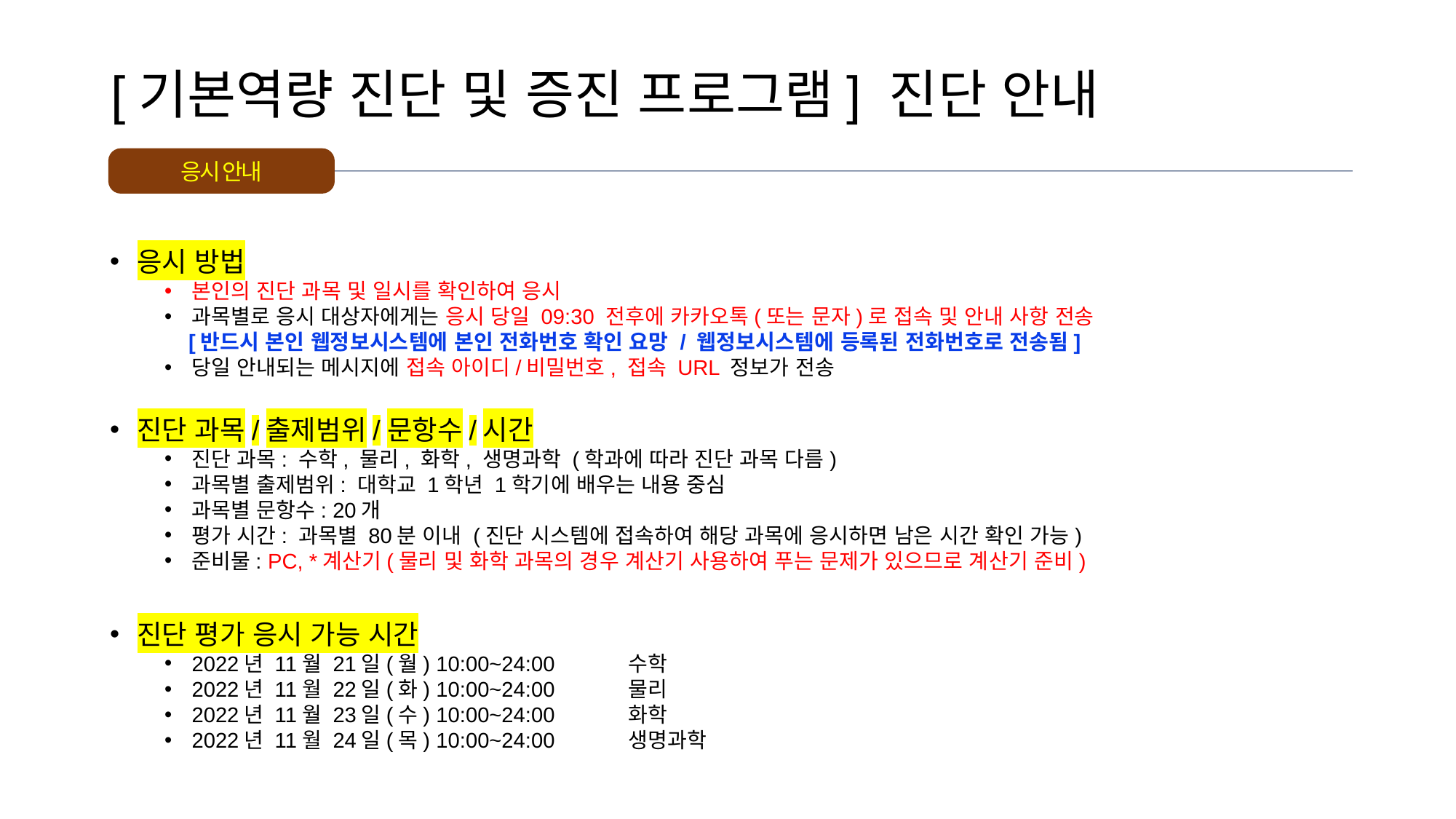

# [기본역량 진단 및 증진 프로그램] 진단 안내
응시 안내
응시 방법
본인의 진단 과목 및 일시를 확인하여 응시
과목별로 응시 대상자에게는 응시 당일 09:30 전후에 카카오톡(또는 문자)로 접속 및 안내 사항 전송
    [반드시 본인 웹정보시스템에 본인 전화번호 확인 요망 / 웹정보시스템에 등록된 전화번호로 전송됨]
당일 안내되는 메시지에 접속 아이디/비밀번호, 접속 URL 정보가 전송

진단 과목/출제범위/문항수/시간
진단 과목: 수학, 물리, 화학, 생명과학 (학과에 따라 진단 과목 다름)
과목별 출제범위: 대학교 1학년 1학기에 배우는 내용 중심
과목별 문항수: 20개
평가 시간: 과목별 80분 이내 (진단 시스템에 접속하여 해당 과목에 응시하면 남은 시간 확인 가능)
준비물: PC, *계산기(물리 및 화학 과목의 경우 계산기 사용하여 푸는 문제가 있으므로 계산기 준비)

진단 평가 응시 가능 시간
2022년 11월 21일(월) 10:00~24:00	수학
2022년 11월 22일(화) 10:00~24:00	물리
2022년 11월 23일(수) 10:00~24:00	화학
2022년 11월 24일(목) 10:00~24:00	생명과학